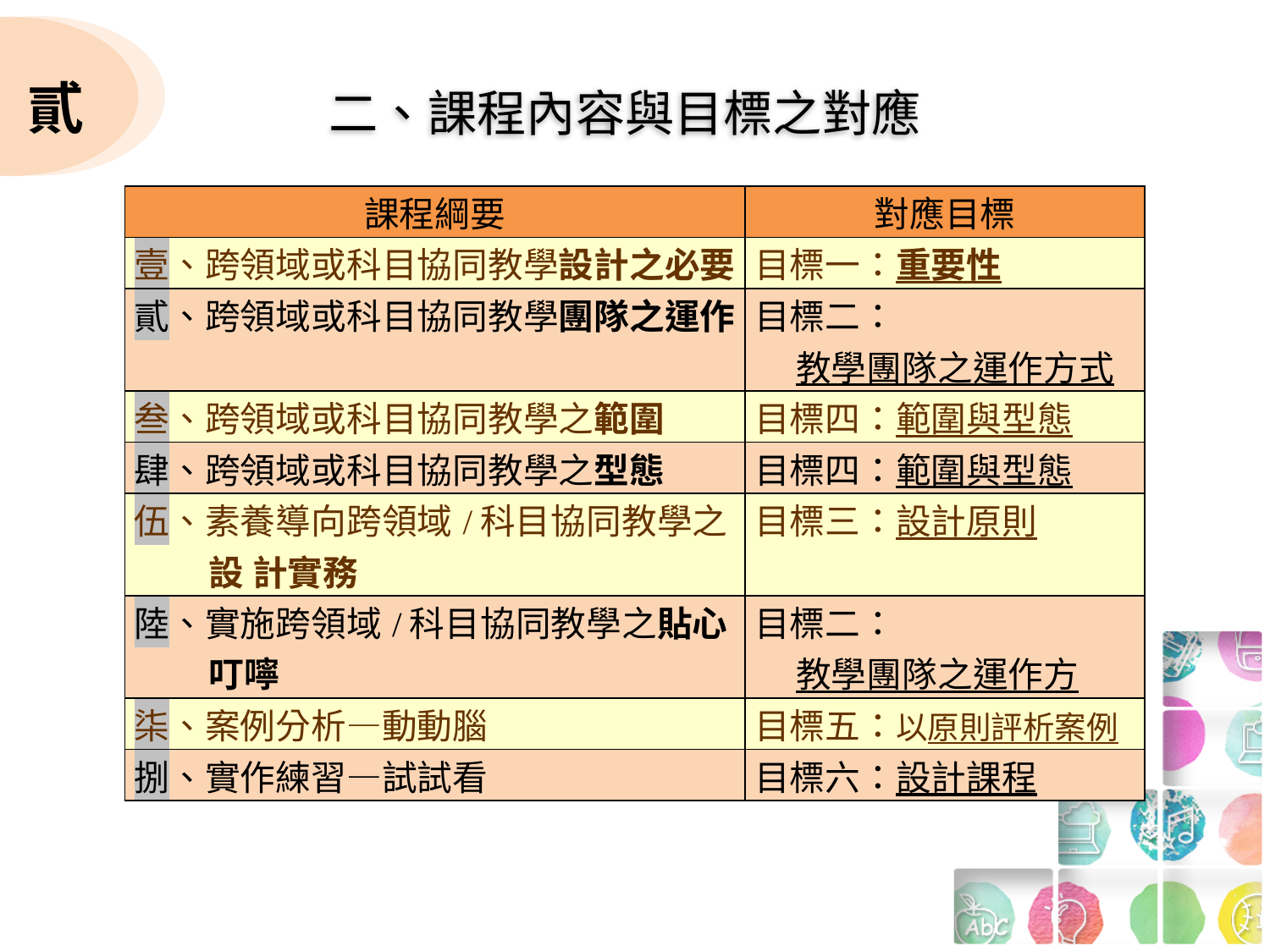

貳
二、課程內容與目標之對應
| 課程綱要 | 對應目標 |
| --- | --- |
| 壹、跨領域或科目協同教學設計之必要 | 目標一：重要性 |
| 貳、跨領域或科目協同教學團隊之運作 | 目標二： 教學團隊之運作方式 |
| 叁、跨領域或科目協同教學之範圍 | 目標四：範圍與型態 |
| 肆、跨領域或科目協同教學之型態 | 目標四：範圍與型態 |
| 伍、素養導向跨領域/科目協同教學之設 計實務 | 目標三：設計原則 |
| 陸、實施跨領域/科目協同教學之貼心叮嚀 | 目標二： 教學團隊之運作方 |
| 柒、案例分析—動動腦 | 目標五：以原則評析案例 |
| 捌、實作練習—試試看 | 目標六：設計課程 |